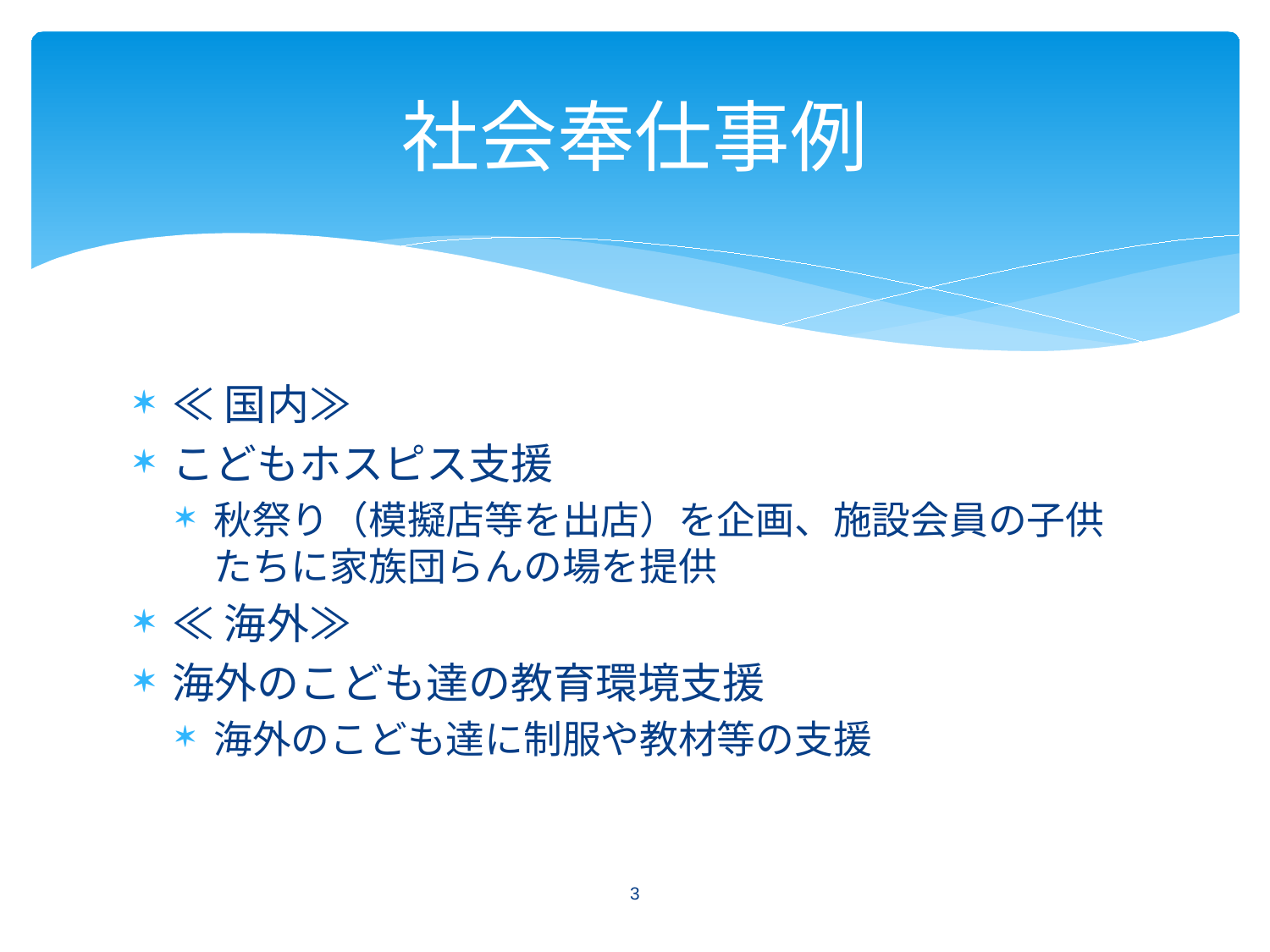

# 社会奉仕事例
≪国内≫
こどもホスピス支援
秋祭り（模擬店等を出店）を企画、施設会員の子供たちに家族団らんの場を提供
≪海外≫
海外のこども達の教育環境支援
海外のこども達に制服や教材等の支援
3